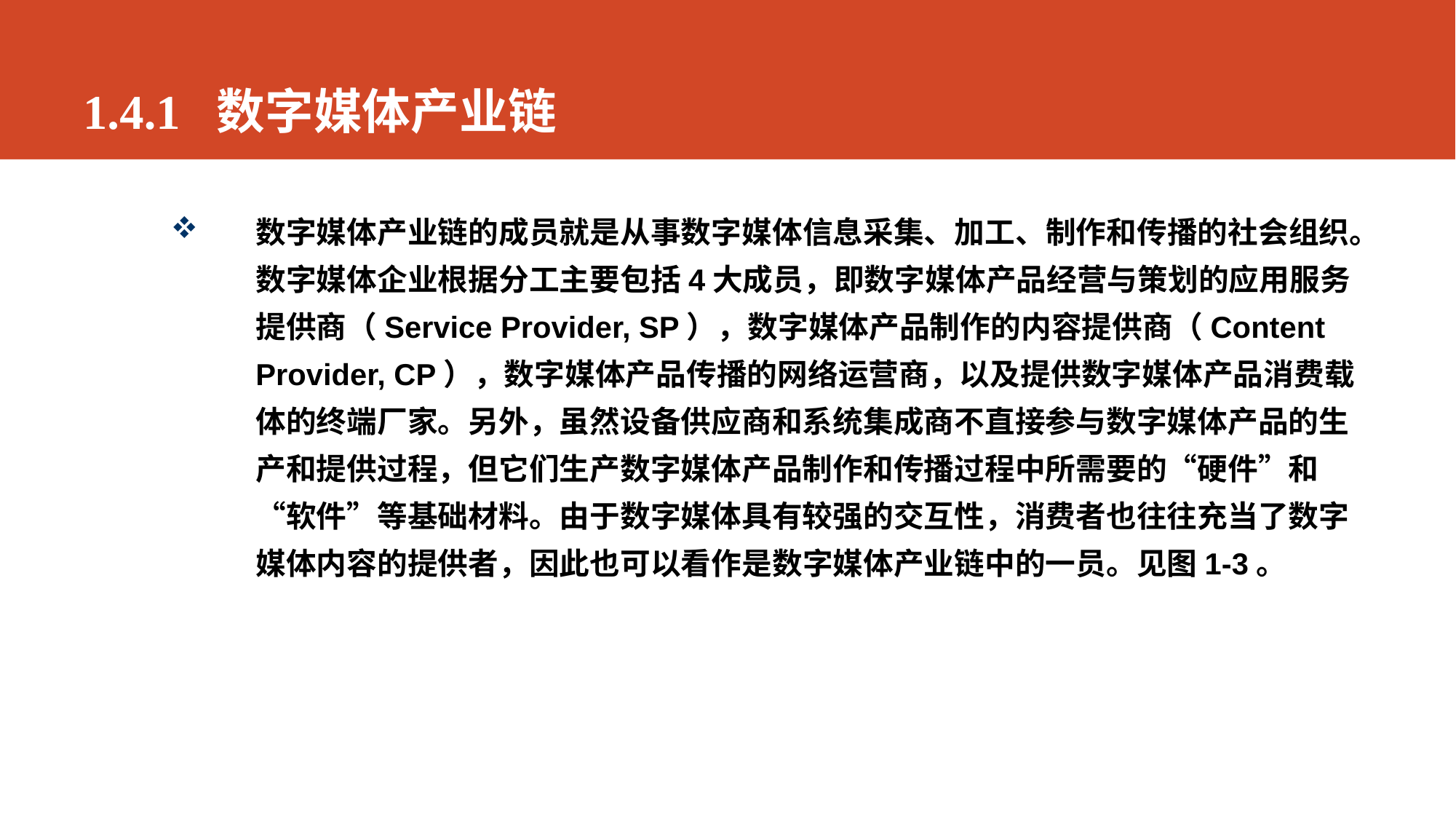

# 1.4.1  数字媒体产业链
数字媒体产业链的成员就是从事数字媒体信息采集、加工、制作和传播的社会组织。数字媒体企业根据分工主要包括4大成员，即数字媒体产品经营与策划的应用服务提供商（Service Provider, SP），数字媒体产品制作的内容提供商（Content Provider, CP），数字媒体产品传播的网络运营商，以及提供数字媒体产品消费载体的终端厂家。另外，虽然设备供应商和系统集成商不直接参与数字媒体产品的生产和提供过程，但它们生产数字媒体产品制作和传播过程中所需要的“硬件”和“软件”等基础材料。由于数字媒体具有较强的交互性，消费者也往往充当了数字媒体内容的提供者，因此也可以看作是数字媒体产业链中的一员。见图1-3。